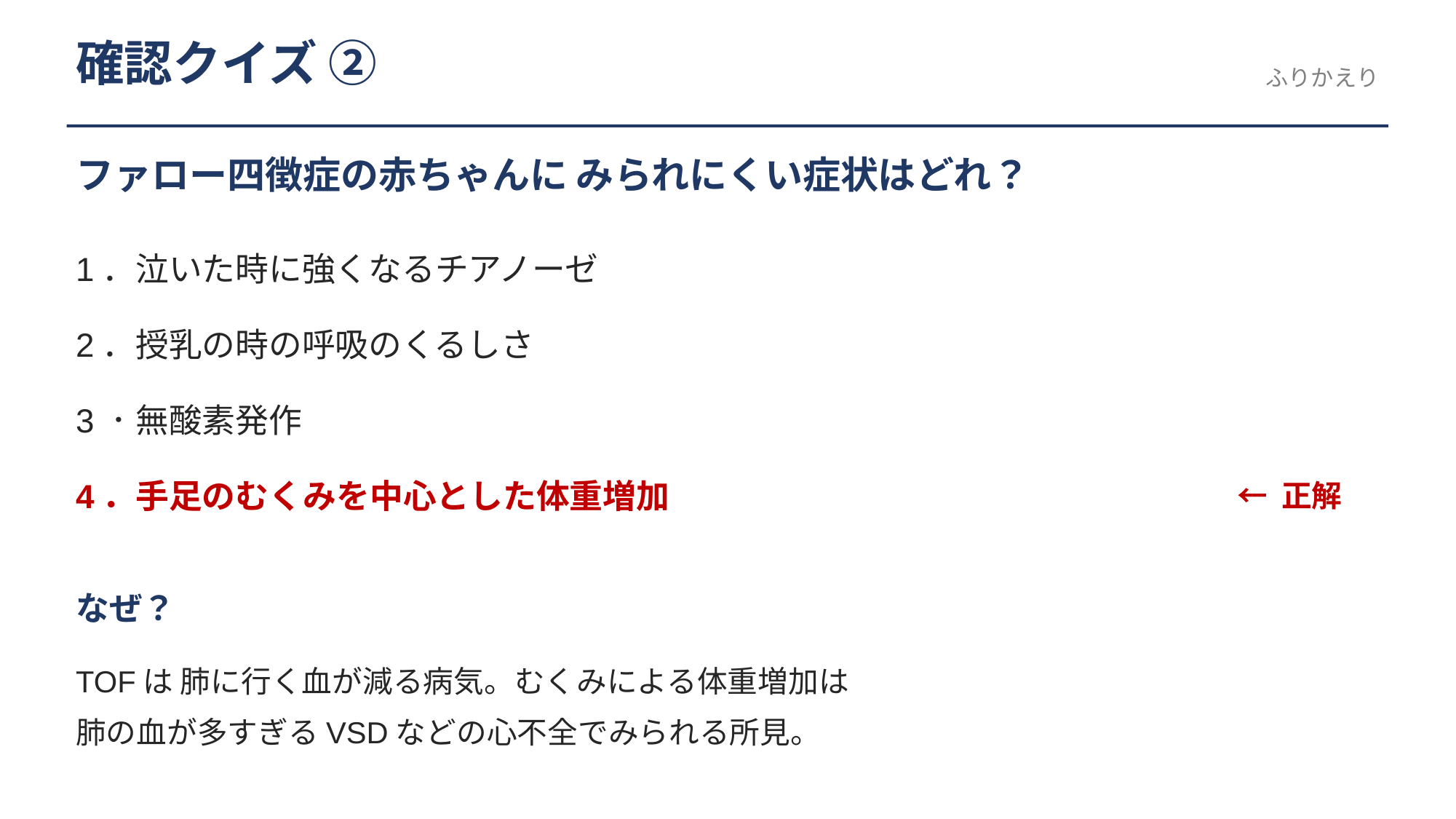

確認クイズ ②
ふりかえり

ファロー四徴症の赤ちゃんに みられにくい症状はどれ？
1．泣いた時に強くなるチアノーゼ
2．授乳の時の呼吸のくるしさ
3．無酸素発作
4．手足のむくみを中心とした体重増加
← 正解
なぜ？
TOFは 肺に行く血が減る病気。むくみによる体重増加は
肺の血が多すぎるVSDなどの心不全でみられる所見。